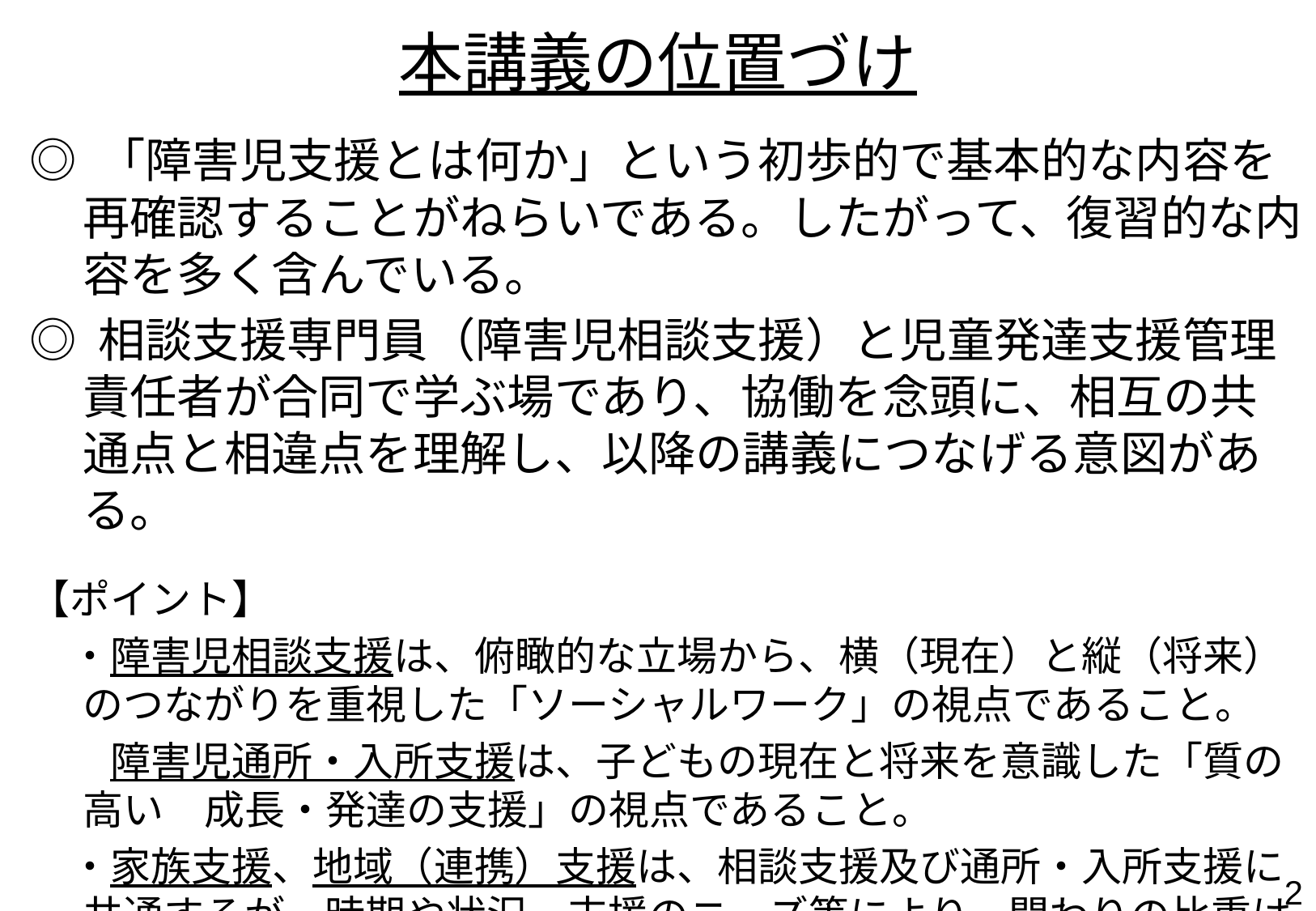

# 本講義の位置づけ
◎ 「障害児支援とは何か」という初歩的で基本的な内容を再確認することがねらいである。したがって、復習的な内容を多く含んでいる。
◎ 相談支援専門員（障害児相談支援）と児童発達支援管理責任者が合同で学ぶ場であり、協働を念頭に、相互の共通点と相違点を理解し、以降の講義につなげる意図がある。

【ポイント】
　・障害児相談支援は、俯瞰的な立場から、横（現在）と縦（将来）のつながりを重視した「ソーシャルワーク」の視点であること。
　　障害児通所・入所支援は、子どもの現在と将来を意識した「質の高い　成長・発達の支援」の視点であること。
　・家族支援、地域（連携）支援は、相談支援及び通所・入所支援に共通するが、時期や状況、支援のニーズ等により、関わりの比重は異なる。
2